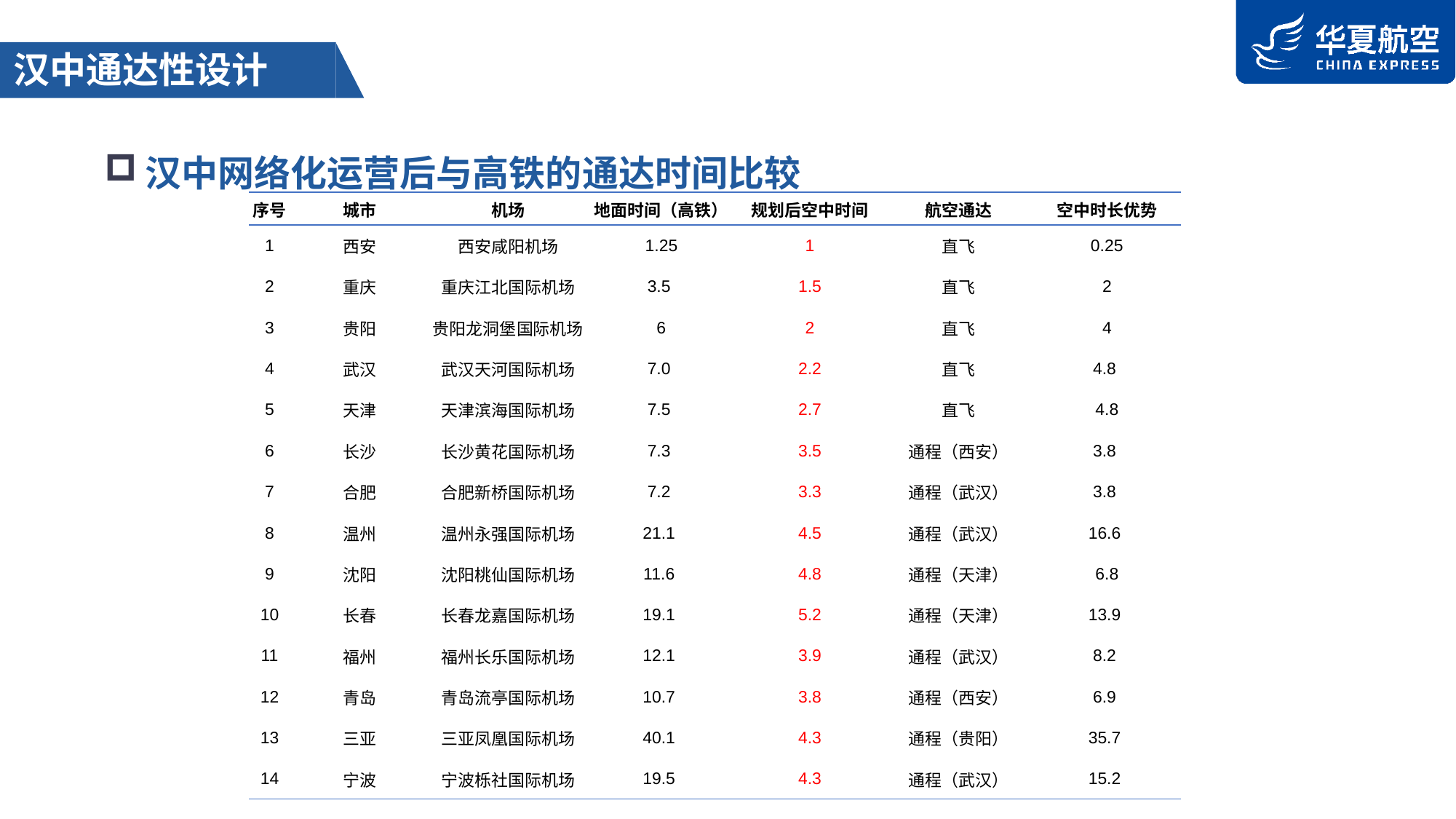

汉中通达性设计
汉中网络化运营后与高铁的通达时间比较
| 序号 | 城市 | 机场 | 地面时间（高铁） | 规划后空中时间 | 航空通达 | 空中时长优势 |
| --- | --- | --- | --- | --- | --- | --- |
| 1 | 西安 | 西安咸阳机场 | 1.25 | 1 | 直飞 | 0.25 |
| 2 | 重庆 | 重庆江北国际机场 | 3.5 | 1.5 | 直飞 | 2 |
| 3 | 贵阳 | 贵阳龙洞堡国际机场 | 6 | 2 | 直飞 | 4 |
| 4 | 武汉 | 武汉天河国际机场 | 7.0 | 2.2 | 直飞 | 4.8 |
| 5 | 天津 | 天津滨海国际机场 | 7.5 | 2.7 | 直飞 | 4.8 |
| 6 | 长沙 | 长沙黄花国际机场 | 7.3 | 3.5 | 通程（西安） | 3.8 |
| 7 | 合肥 | 合肥新桥国际机场 | 7.2 | 3.3 | 通程（武汉） | 3.8 |
| 8 | 温州 | 温州永强国际机场 | 21.1 | 4.5 | 通程（武汉） | 16.6 |
| 9 | 沈阳 | 沈阳桃仙国际机场 | 11.6 | 4.8 | 通程（天津） | 6.8 |
| 10 | 长春 | 长春龙嘉国际机场 | 19.1 | 5.2 | 通程（天津） | 13.9 |
| 11 | 福州 | 福州长乐国际机场 | 12.1 | 3.9 | 通程（武汉） | 8.2 |
| 12 | 青岛 | 青岛流亭国际机场 | 10.7 | 3.8 | 通程（西安） | 6.9 |
| 13 | 三亚 | 三亚凤凰国际机场 | 40.1 | 4.3 | 通程（贵阳） | 35.7 |
| 14 | 宁波 | 宁波栎社国际机场 | 19.5 | 4.3 | 通程（武汉） | 15.2 |